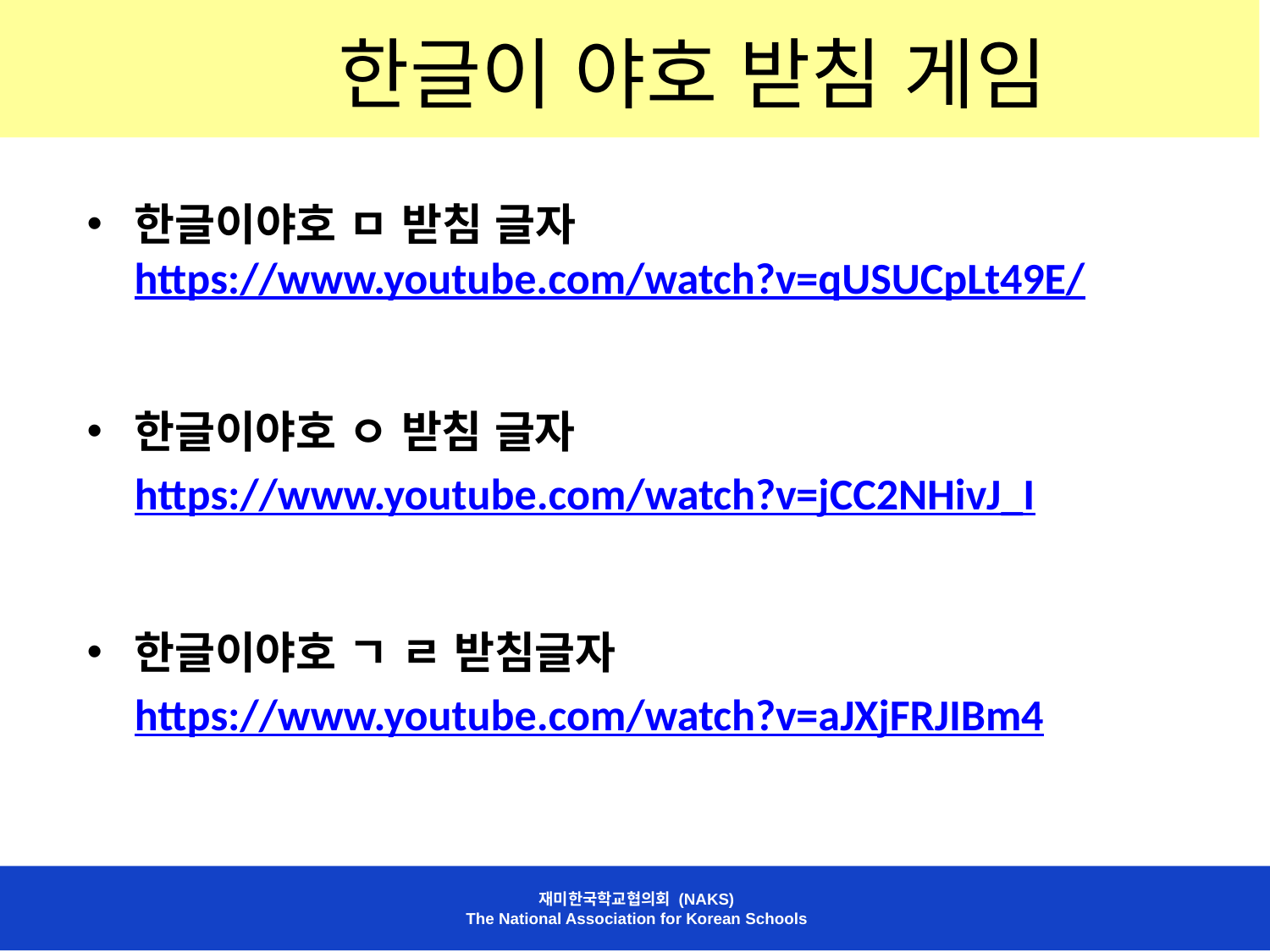

# 한글이 야호 받침 게임
한글이야호 ㅁ 받침 글자 https://www.youtube.com/watch?v=qUSUCpLt49E/
한글이야호 ㅇ 받침 글자
https://www.youtube.com/watch?v=jCC2NHivJ_I
한글이야호 ㄱ ㄹ 받침글자
https://www.youtube.com/watch?v=aJXjFRJIBm4

재미한국학교협의회 (NAKS)
The National Association for Korean Schools